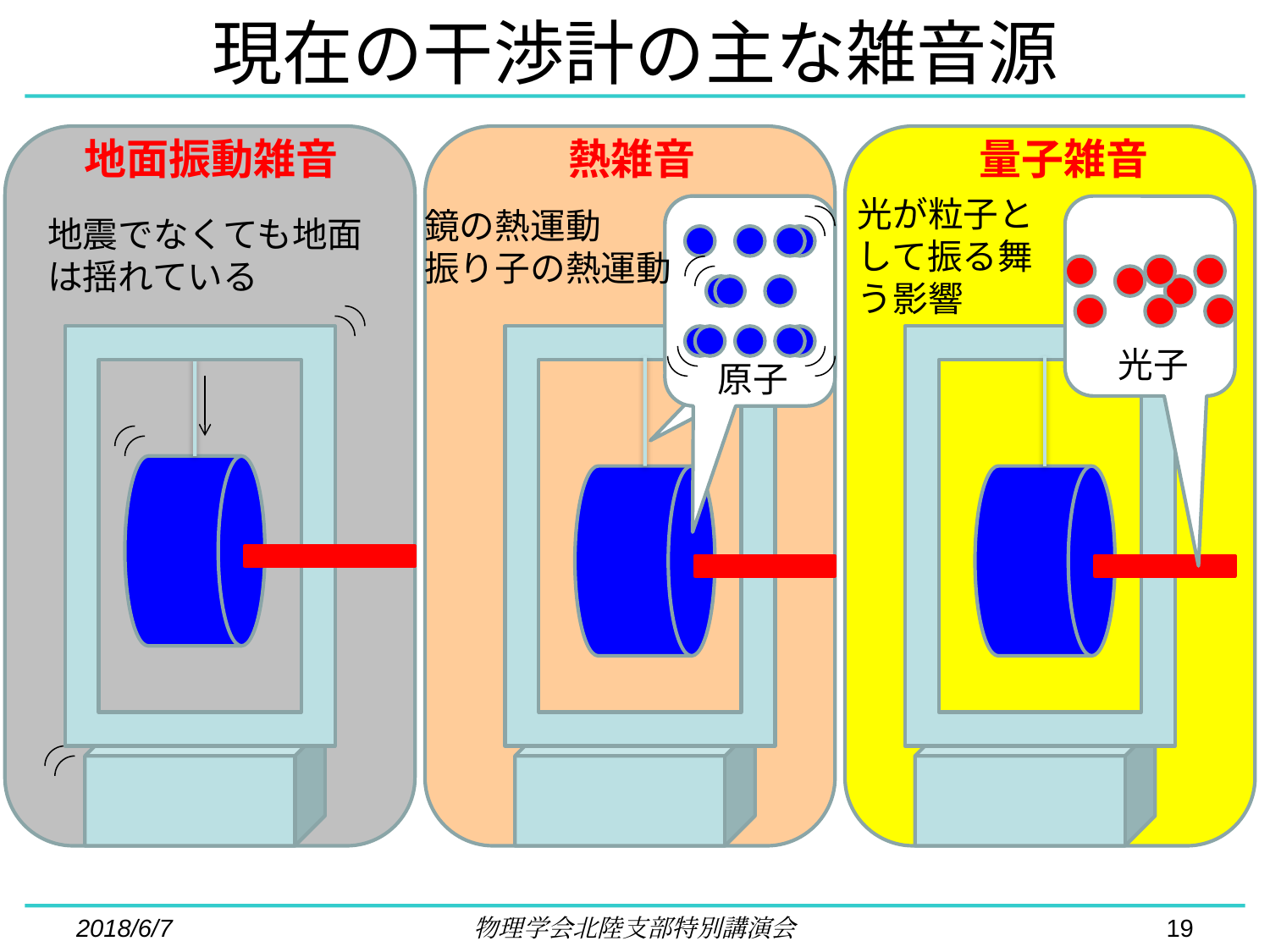

# 現在の干渉計の主な雑音源

地面振動雑音

熱雑音

量子雑音
光が粒子として振る舞う影響

鏡の熱運動
振り子の熱運動
地震でなくても地面は揺れている

光子
原子

2018/6/7
物理学会北陸支部特別講演会
19